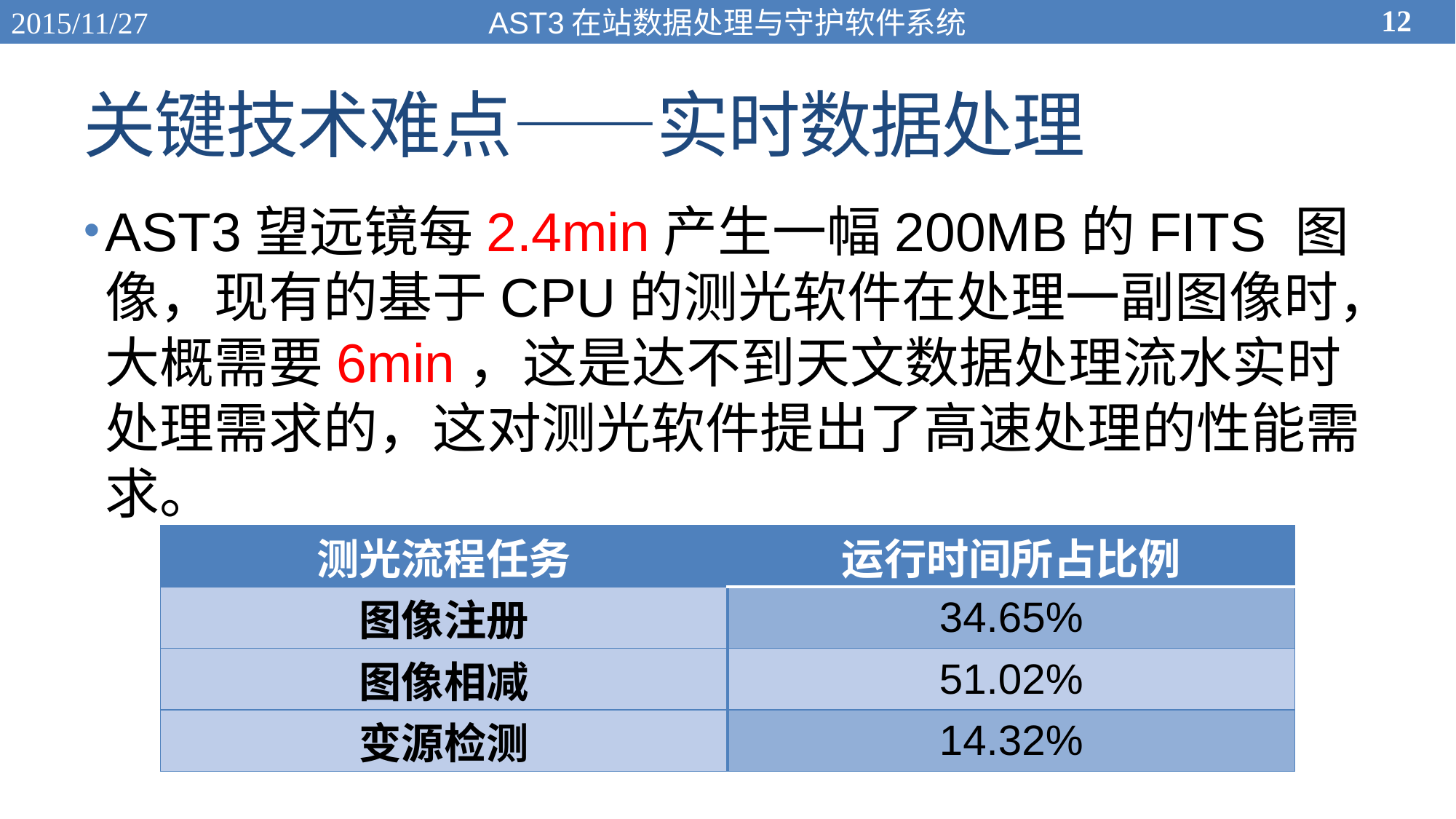

12
2015/11/27
AST3在站数据处理与守护软件系统
# 关键技术难点——实时数据处理
AST3望远镜每2.4min产生一幅200MB的FITS 图像，现有的基于CPU的测光软件在处理一副图像时，大概需要6min，这是达不到天文数据处理流水实时处理需求的，这对测光软件提出了高速处理的性能需求。

| 测光流程任务 | 运行时间所占比例 |
| --- | --- |
| 图像注册 | 34.65% |
| 图像相减 | 51.02% |
| 变源检测 | 14.32% |